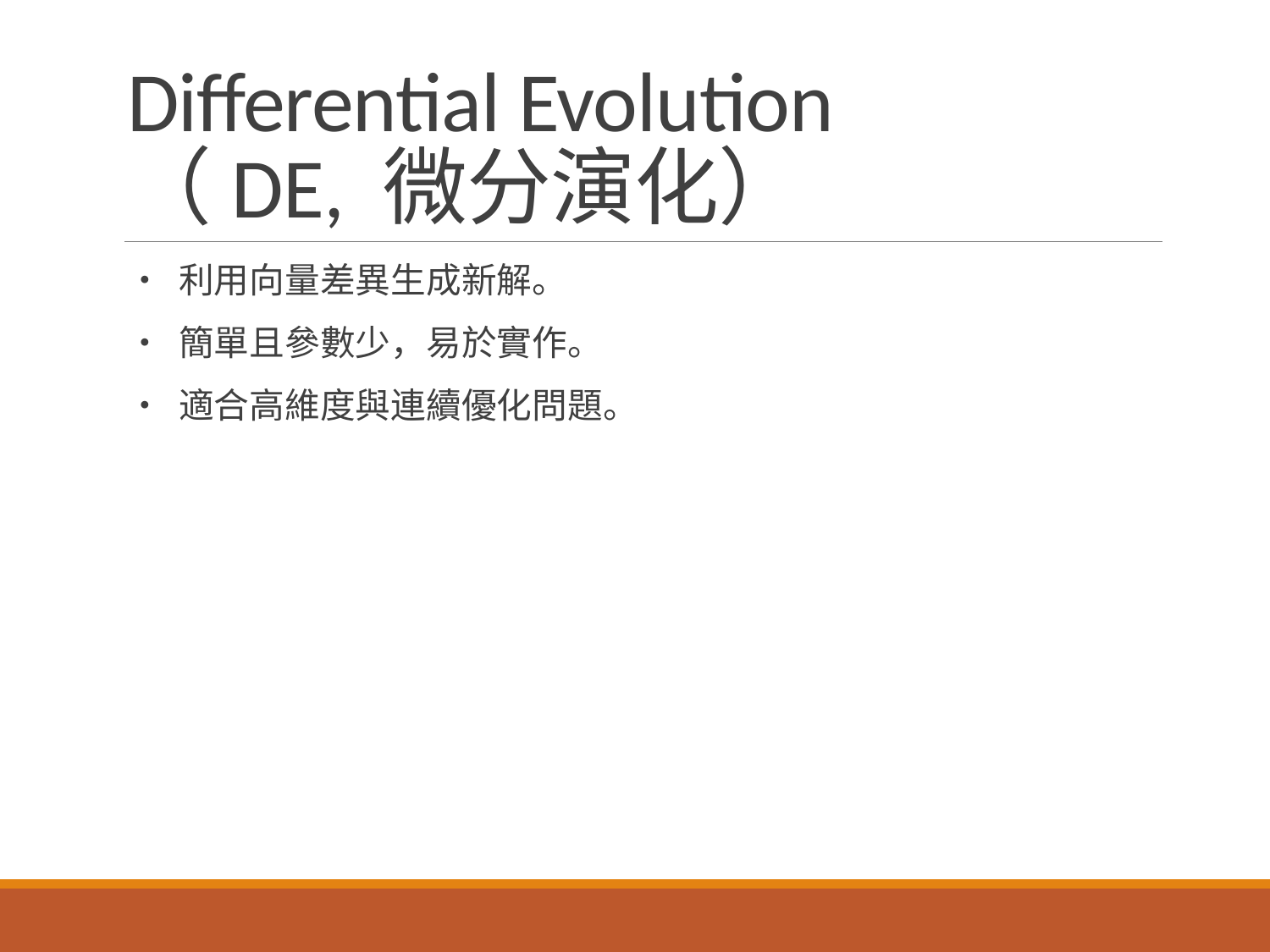

# Differential Evolution （DE, 微分演化）
• 利用向量差異生成新解。
• 簡單且參數少，易於實作。
• 適合高維度與連續優化問題。